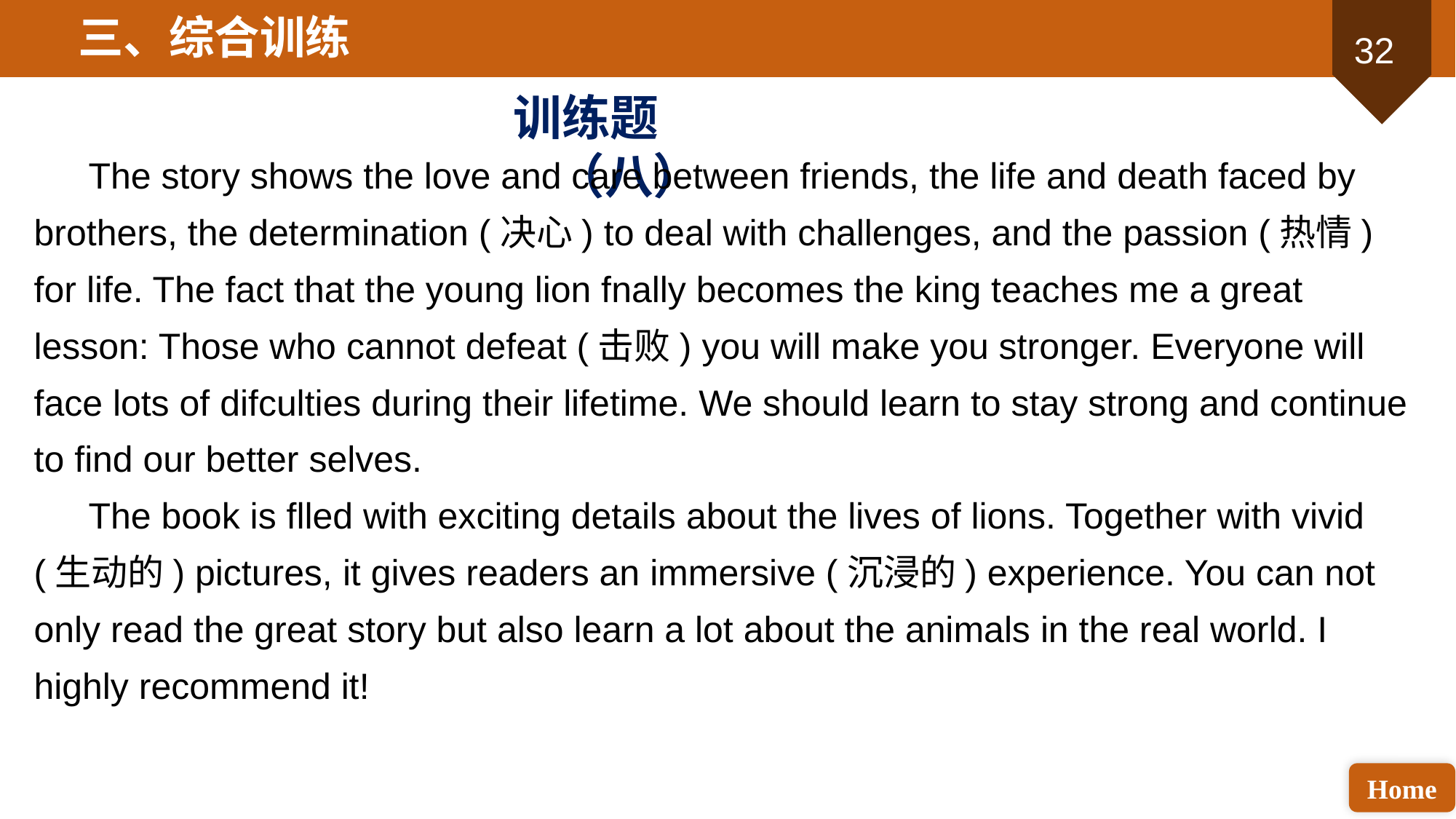

三、综合训练
训练题（八）
The story shows the love and care between friends, the life and death faced by brothers, the determination (决心) to deal with challenges, and the passion (热情) for life. The fact that the young lion fnally becomes the king teaches me a great lesson: Those who cannot defeat (击败) you will make you stronger. Everyone will face lots of difculties during their lifetime. We should learn to stay strong and continue to find our better selves.
The book is flled with exciting details about the lives of lions. Together with vivid (生动的) pictures, it gives readers an immersive (沉浸的) experience. You can not only read the great story but also learn a lot about the animals in the real world. I highly recommend it!